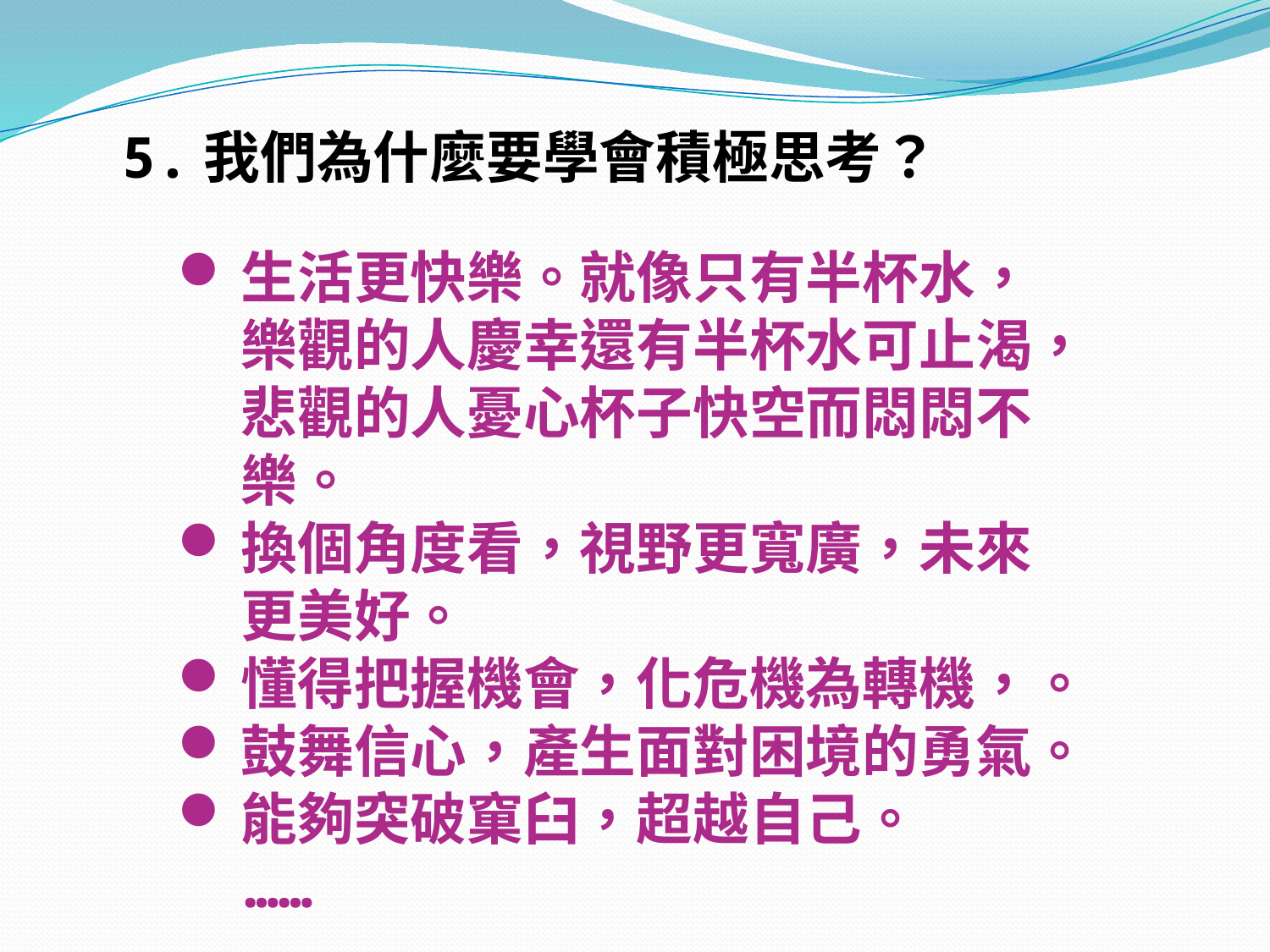

5.我們為什麼要學會積極思考？
生活更快樂。就像只有半杯水，樂觀的人慶幸還有半杯水可止渴，悲觀的人憂心杯子快空而悶悶不樂。
換個角度看，視野更寬廣，未來更美好。
懂得把握機會，化危機為轉機，。
鼓舞信心，產生面對困境的勇氣。
能夠突破窠臼，超越自己。
  ……